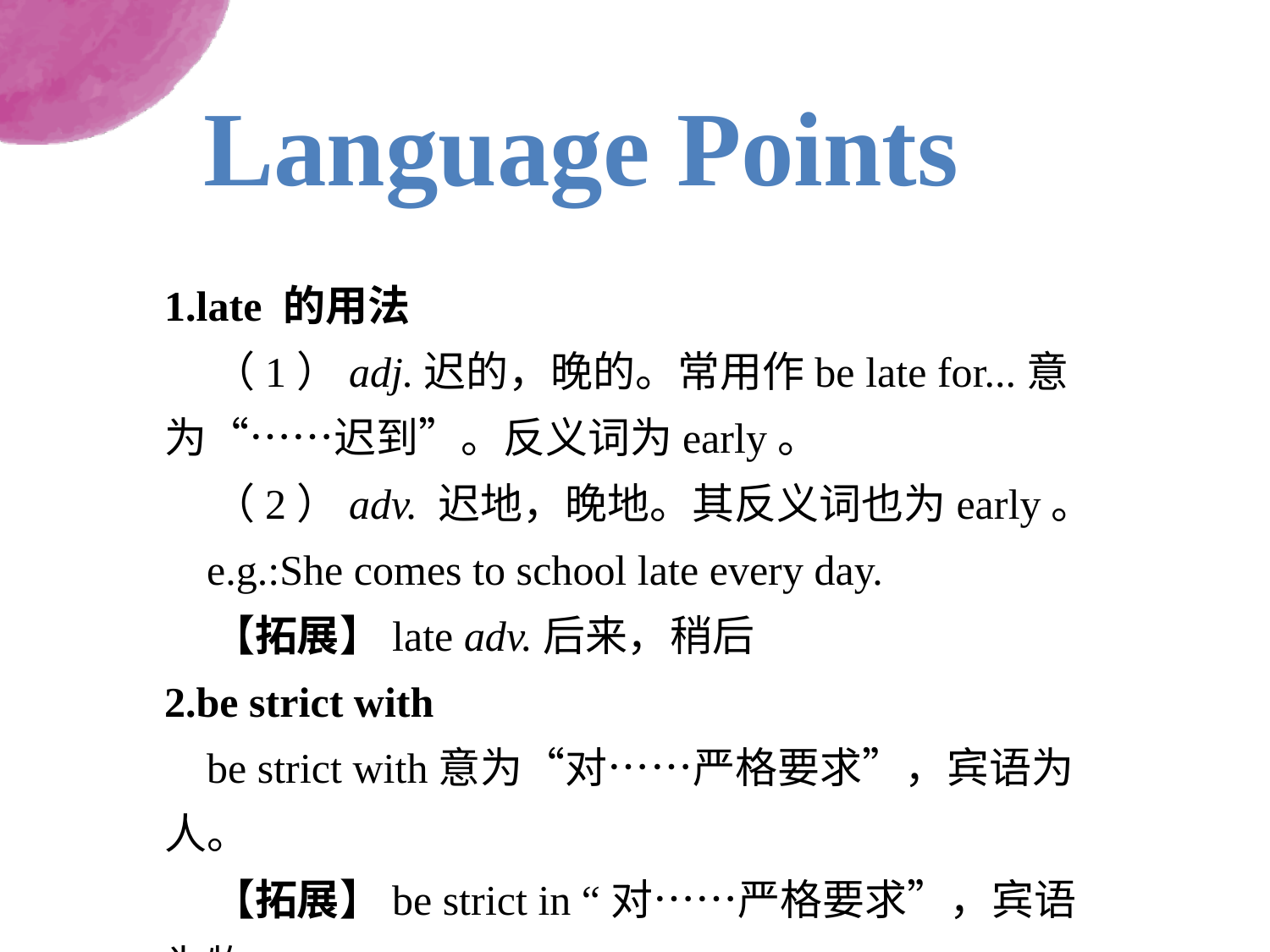

Language Points
1.late 的用法
    （1）adj.迟的，晚的。常用作be late for...意为“……迟到”。反义词为early。
    （2）adv. 迟地，晚地。其反义词也为early。
    e.g.:She comes to school late every day.
    【拓展】late adv.后来，稍后
2.be strict with
    be strict with意为“对……严格要求”，宾语为人。
    【拓展】be strict in “对……严格要求”，宾语为物。